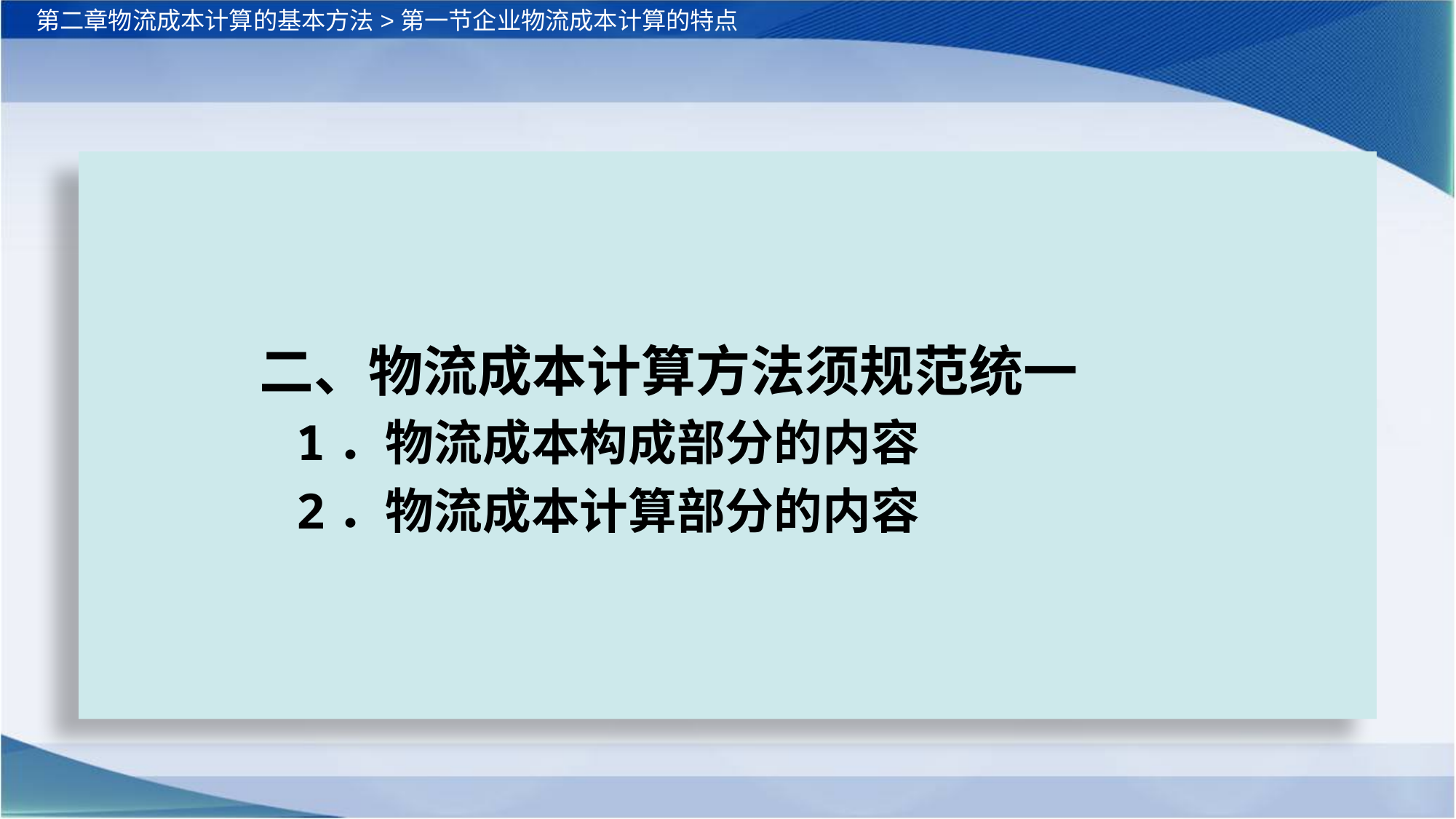

第二章物流成本计算的基本方法>第一节企业物流成本计算的特点
二、物流成本计算方法须规范统一
1．物流成本构成部分的内容
2．物流成本计算部分的内容